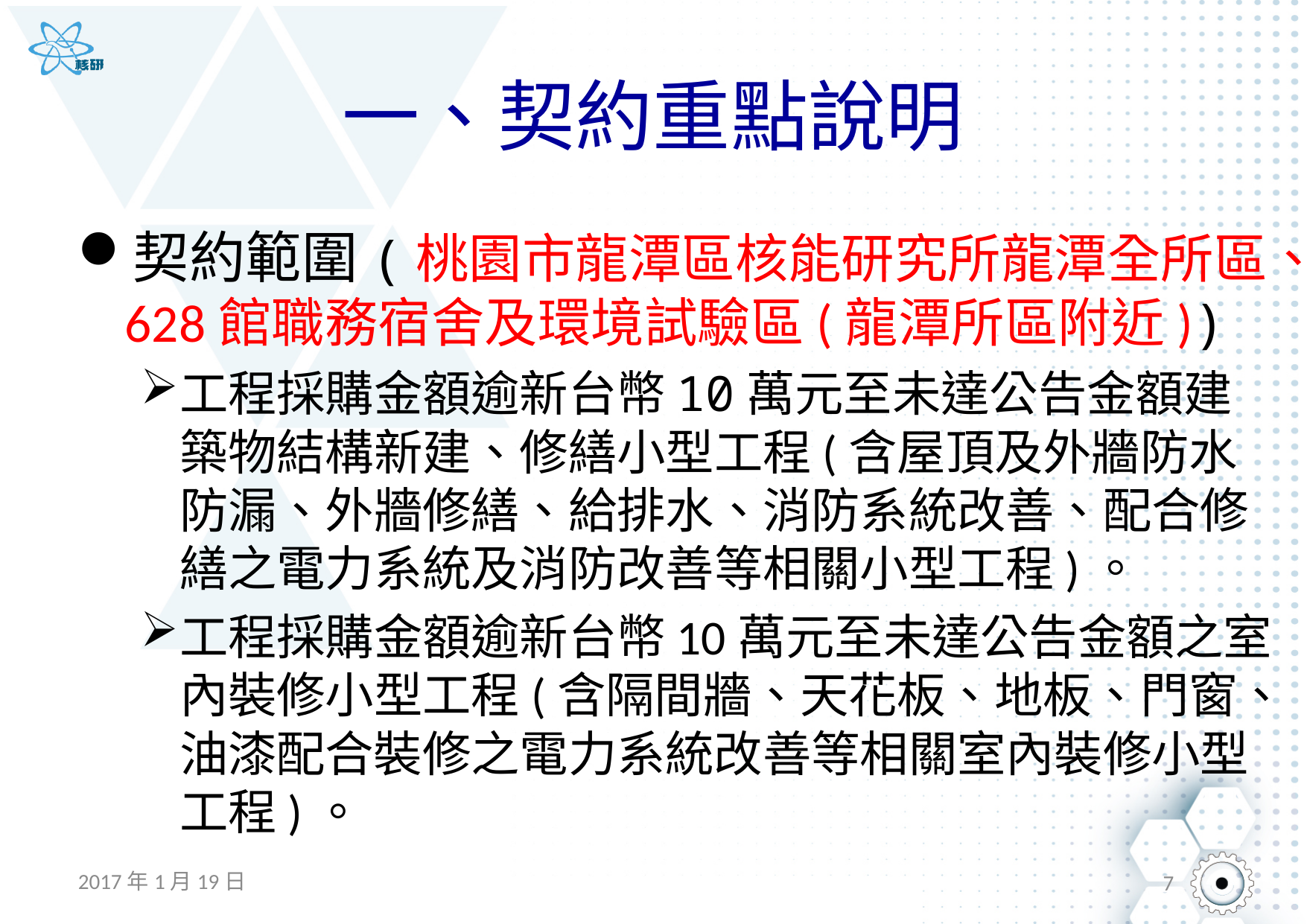

# 一、契約重點說明
契約範圍(桃園市龍潭區核能研究所龍潭全所區、628館職務宿舍及環境試驗區(龍潭所區附近))
工程採購金額逾新台幣10萬元至未達公告金額建築物結構新建、修繕小型工程(含屋頂及外牆防水防漏、外牆修繕、給排水、消防系統改善、配合修繕之電力系統及消防改善等相關小型工程)。
工程採購金額逾新台幣10萬元至未達公告金額之室內裝修小型工程(含隔間牆、天花板、地板、門窗、油漆配合裝修之電力系統改善等相關室內裝修小型工程)。

2017年1月19日
7